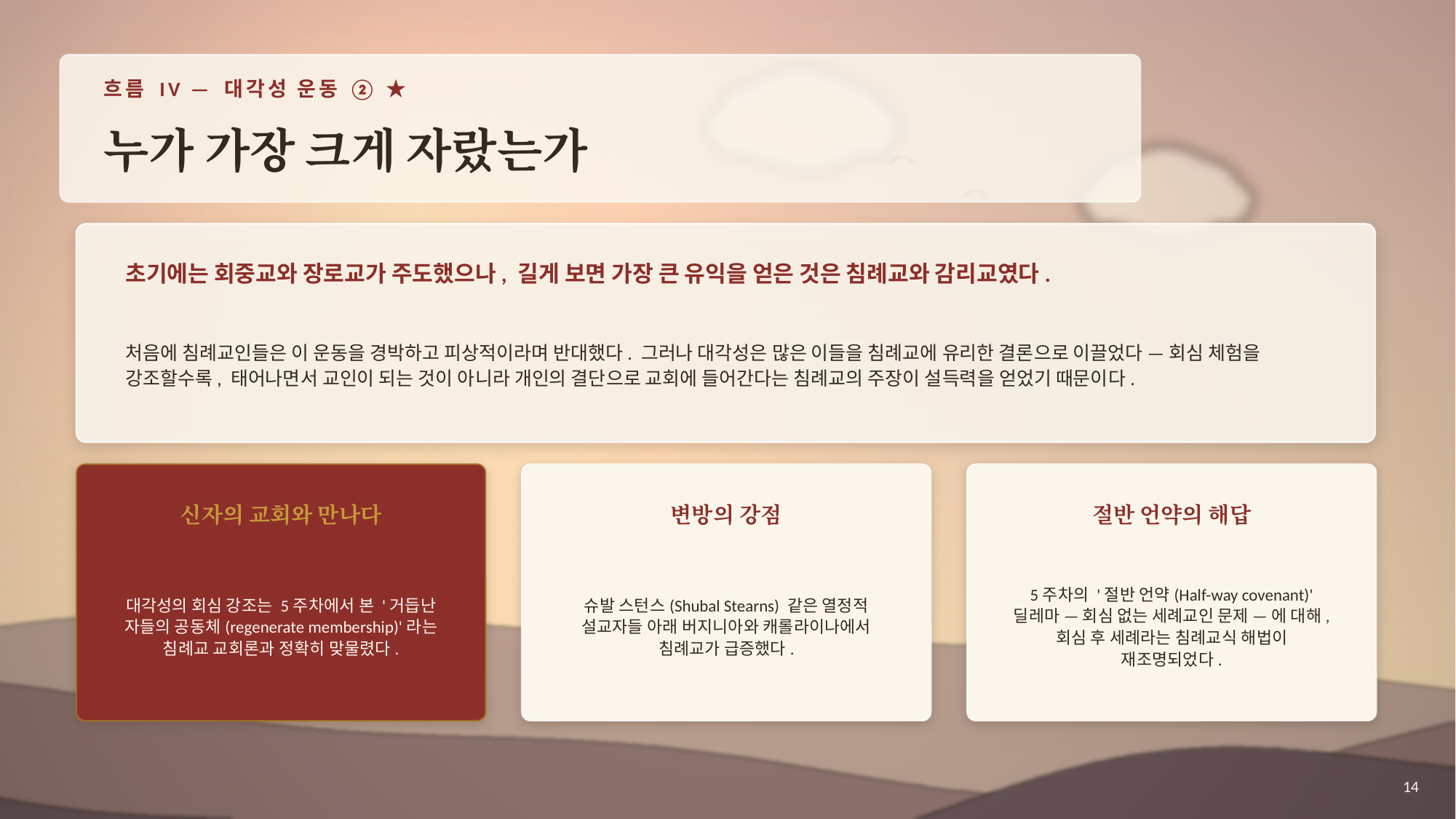

흐름 IV — 대각성 운동 ② ★
누가 가장 크게 자랐는가

초기에는 회중교와 장로교가 주도했으나, 길게 보면 가장 큰 유익을 얻은 것은 침례교와 감리교였다.
처음에 침례교인들은 이 운동을 경박하고 피상적이라며 반대했다. 그러나 대각성은 많은 이들을 침례교에 유리한 결론으로 이끌었다 — 회심 체험을 강조할수록, 태어나면서 교인이 되는 것이 아니라 개인의 결단으로 교회에 들어간다는 침례교의 주장이 설득력을 얻었기 때문이다.

신자의 교회와 만나다
변방의 강점
절반 언약의 해답
대각성의 회심 강조는 5주차에서 본 '거듭난 자들의 공동체(regenerate membership)'라는 침례교 교회론과 정확히 맞물렸다.
슈발 스턴스(Shubal Stearns) 같은 열정적 설교자들 아래 버지니아와 캐롤라이나에서 침례교가 급증했다.
5주차의 '절반 언약(Half-way covenant)' 딜레마 — 회심 없는 세례교인 문제 — 에 대해, 회심 후 세례라는 침례교식 해법이 재조명되었다.
14